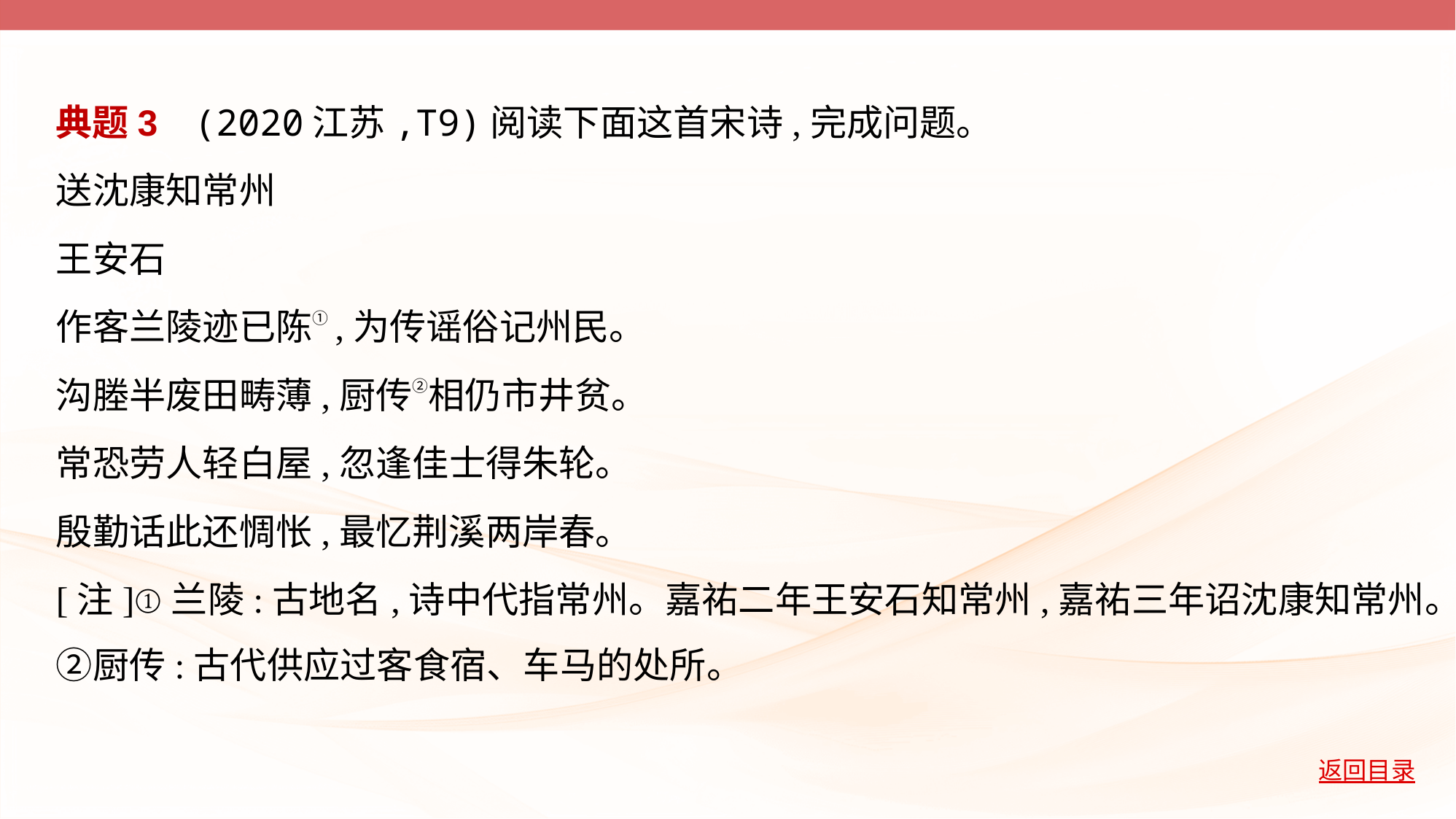

典题3    (2020江苏,T9)阅读下面这首宋诗,完成问题。
送沈康知常州
王安石
作客兰陵迹已陈①,为传谣俗记州民。
沟塍半废田畴薄,厨传②相仍市井贫。
常恐劳人轻白屋,忽逢佳士得朱轮。
殷勤话此还惆怅,最忆荆溪两岸春。
[注]①兰陵:古地名,诗中代指常州。嘉祐二年王安石知常州,嘉祐三年诏沈康知常州。
②厨传:古代供应过客食宿、车马的处所。